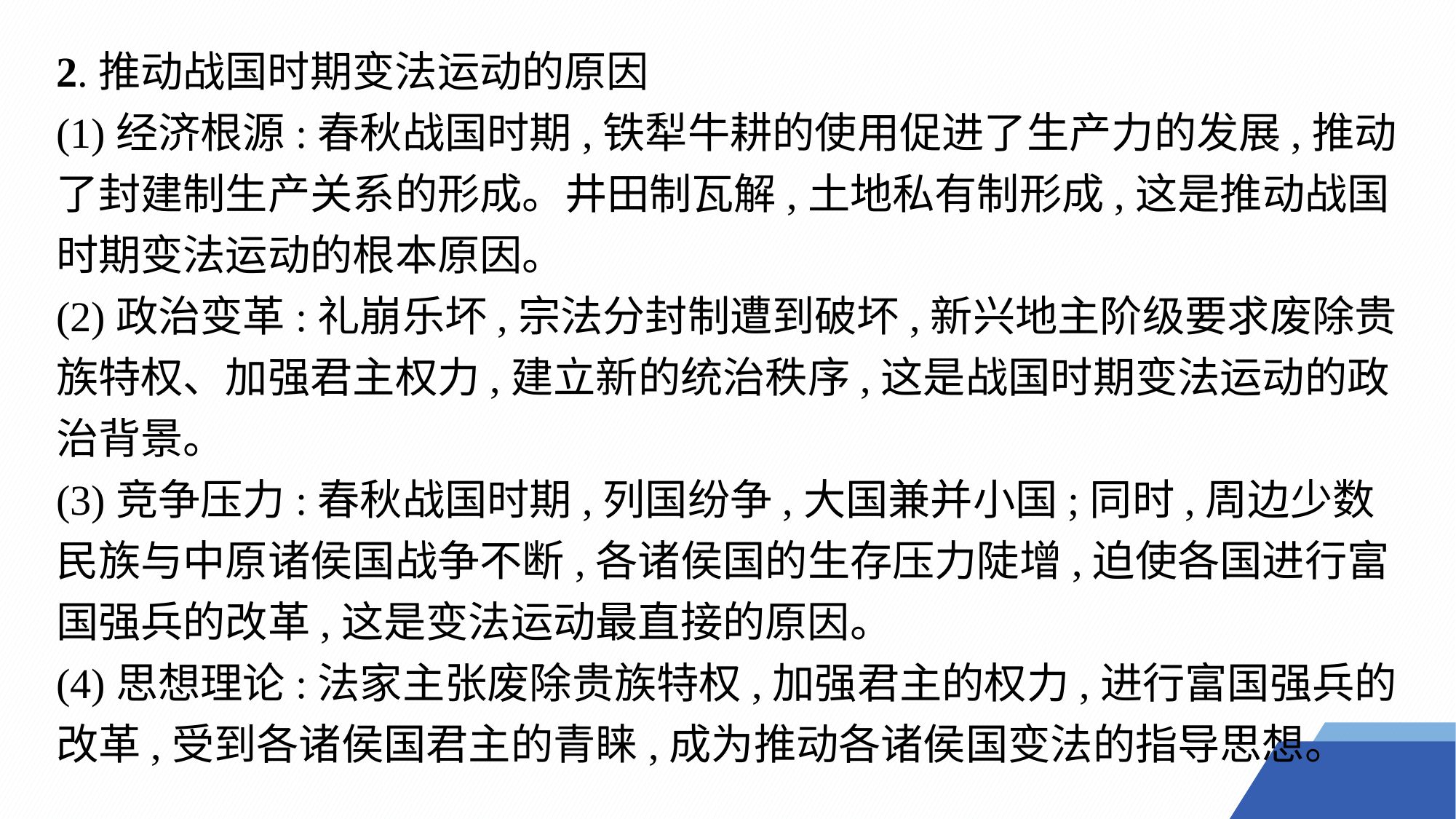

2.推动战国时期变法运动的原因
(1)经济根源:春秋战国时期,铁犁牛耕的使用促进了生产力的发展,推动了封建制生产关系的形成。井田制瓦解,土地私有制形成,这是推动战国时期变法运动的根本原因。
(2)政治变革:礼崩乐坏,宗法分封制遭到破坏,新兴地主阶级要求废除贵族特权、加强君主权力,建立新的统治秩序,这是战国时期变法运动的政治背景。
(3)竞争压力:春秋战国时期,列国纷争,大国兼并小国;同时,周边少数民族与中原诸侯国战争不断,各诸侯国的生存压力陡增,迫使各国进行富国强兵的改革,这是变法运动最直接的原因。
(4)思想理论:法家主张废除贵族特权,加强君主的权力,进行富国强兵的改革,受到各诸侯国君主的青睐,成为推动各诸侯国变法的指导思想。